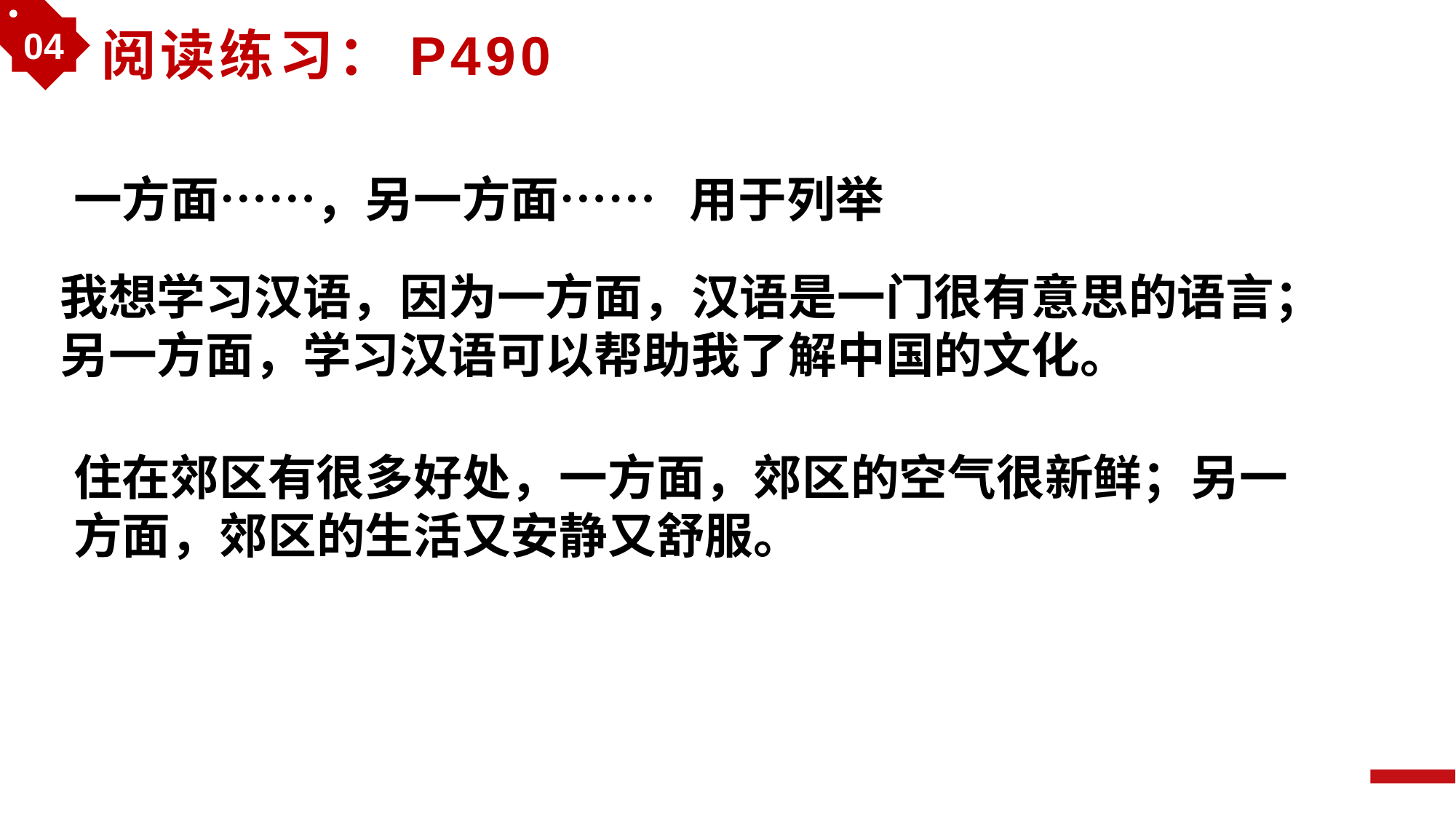

04
阅读练习：P490
一方面……，另一方面……   用于列举
我想学习汉语，因为一方面，汉语是一门很有意思的语言；另一方面，学习汉语可以帮助我了解中国的文化。
住在郊区有很多好处，一方面，郊区的空气很新鲜；另一方面，郊区的生活又安静又舒服。